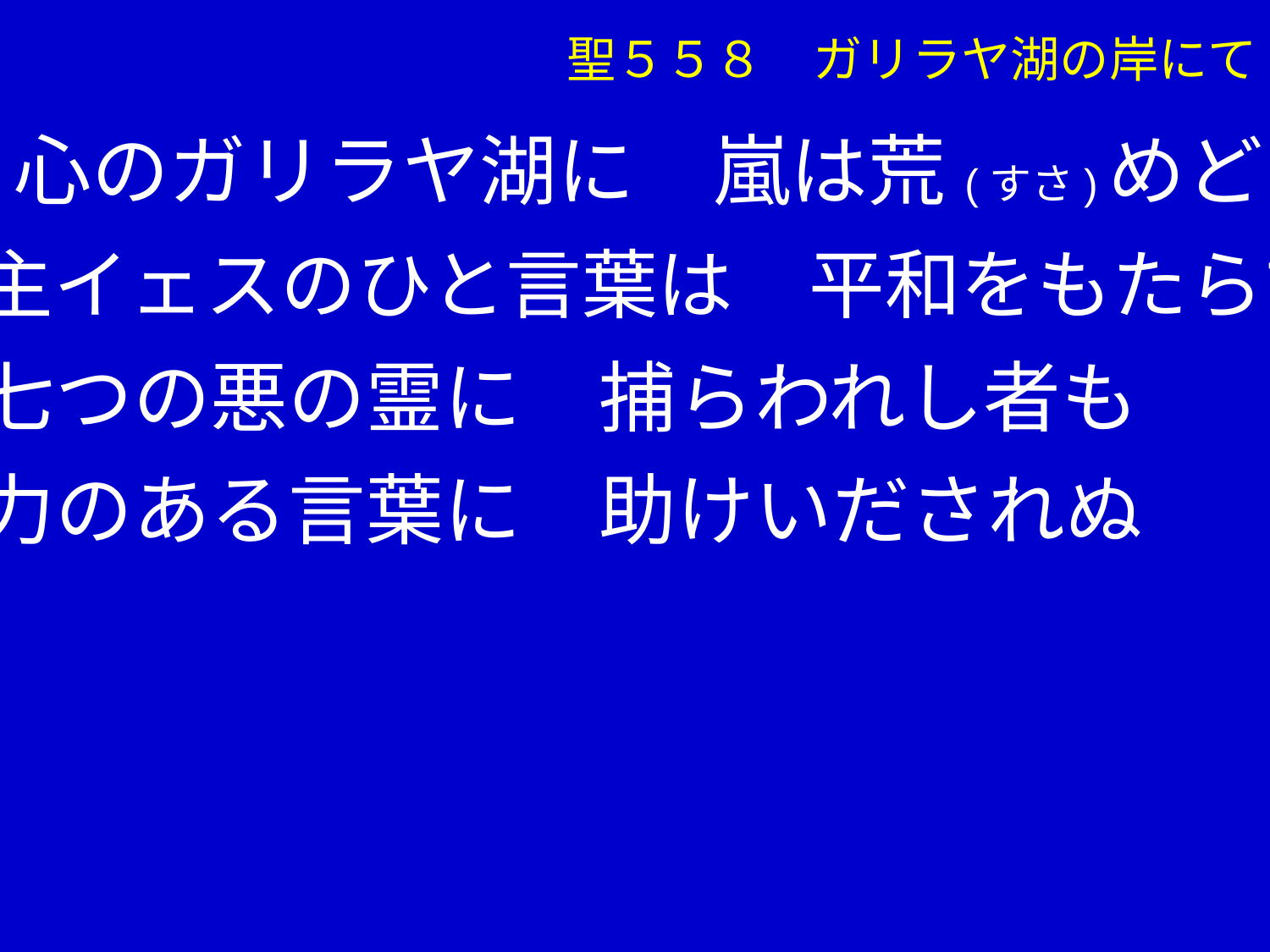

③心のガリラヤ湖に　嵐は荒(すさ)めど
　主イェスのひと言葉は　平和をもたらす
　七つの悪の霊に　捕らわれし者も
　力のある言葉に　助けいだされぬ

聖５５８　ガリラヤ湖の岸にて